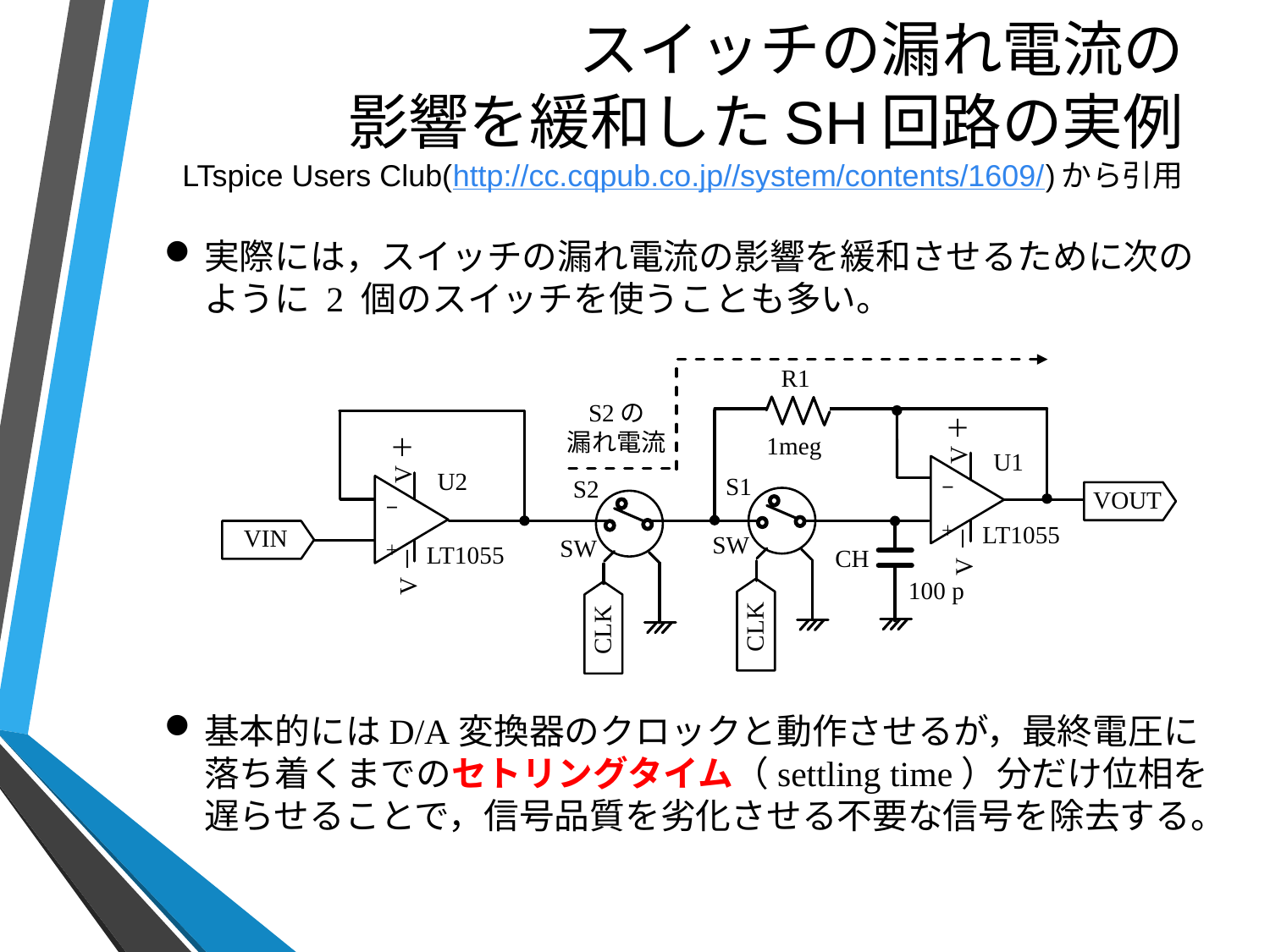

# スイッチの漏れ電流の 影響を緩和したSH回路の実例 LTspice Users Club(http://cc.cqpub.co.jp//system/contents/1609/)から引用
実際には，スイッチの漏れ電流の影響を緩和させるために次のように 2 個のスイッチを使うことも多い。

基本的にはD/A変換器のクロックと動作させるが，最終電圧に落ち着くまでのセトリングタイム（settling time）分だけ位相を遅らせることで，信号品質を劣化させる不要な信号を除去する。
R1

V＋
U1
－
＋

LT1055
V－
V＋
U2
－
＋

LT1055
V－
1meg
S1

SW
CLK

S2

SW
CLK

VOUT

VIN

CH

100 p
S2の
漏れ電流